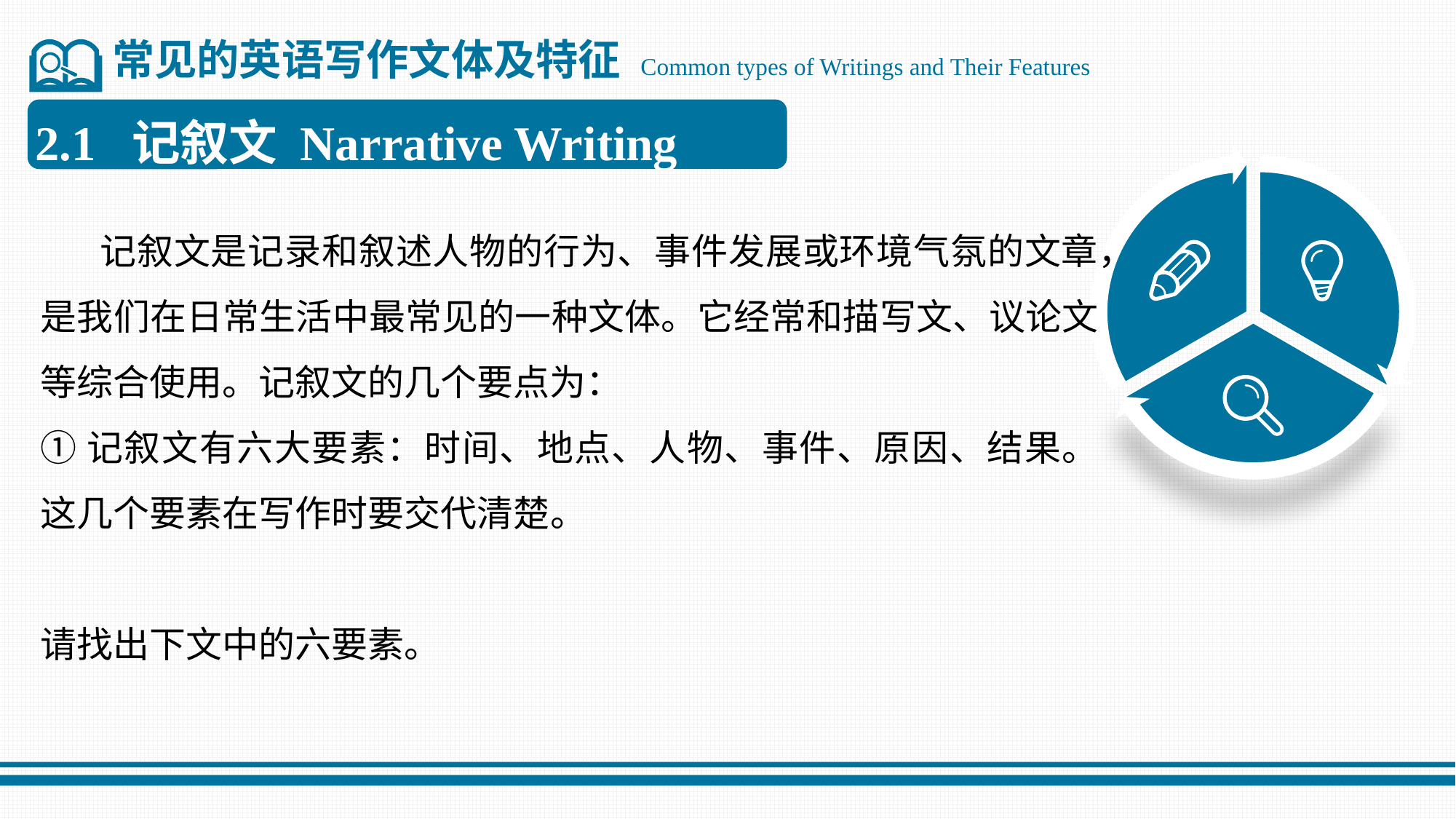

常见的英语写作文体及特征 Common types of Writings and Their Features

2.1  记叙文 Narrative Writing

       记叙文是记录和叙述人物的行为、事件发展或环境气氛的文章，是我们在日常生活中最常见的一种文体。它经常和描写文、议论文等综合使用。记叙文的几个要点为：
①记叙文有六大要素：时间、地点、人物、事件、原因、结果。这几个要素在写作时要交代清楚。

请找出下文中的六要素。